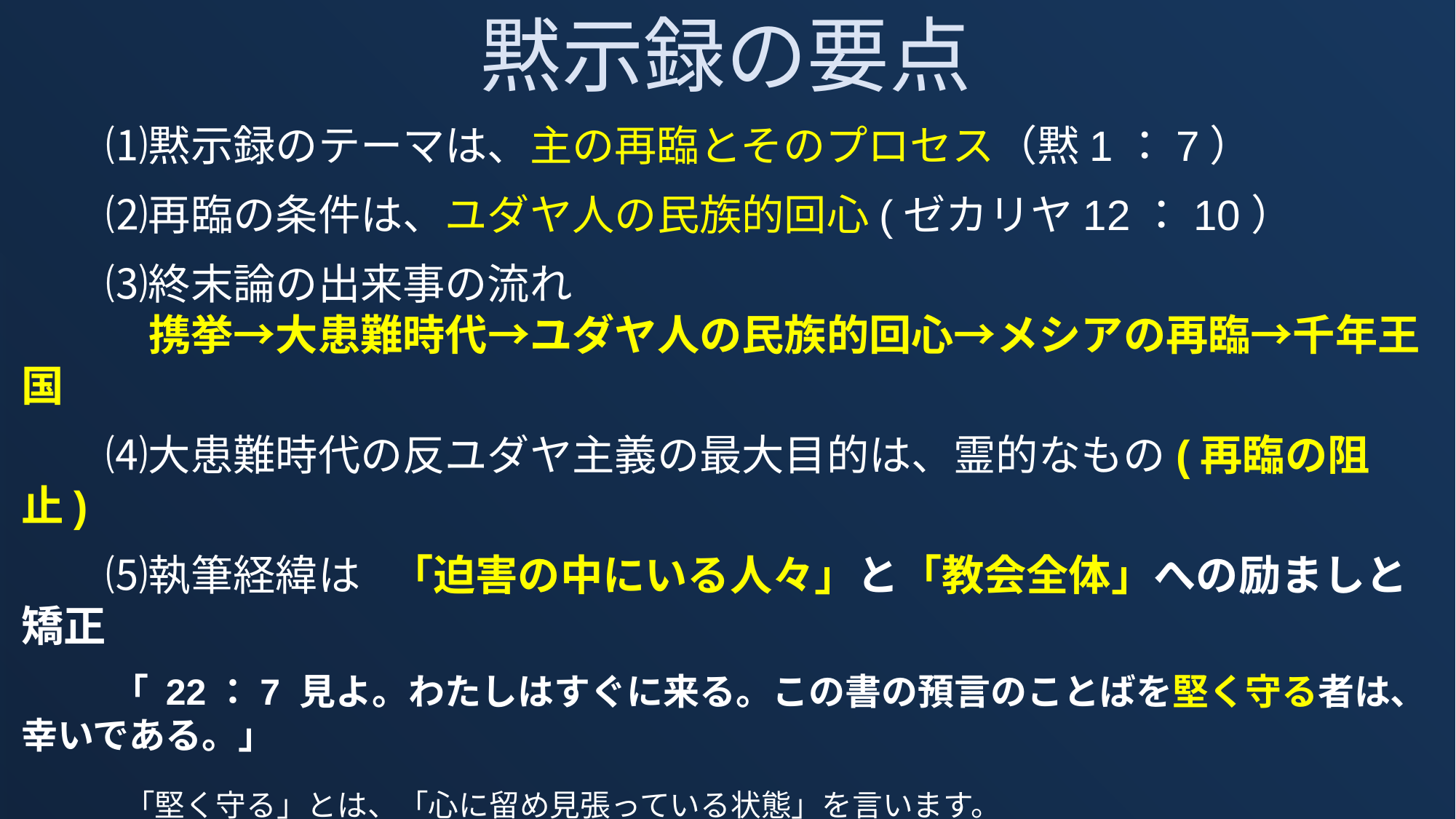

黙示録の要点

　　⑴黙示録のテーマは、主の再臨とそのプロセス（黙1：7）

　　⑵再臨の条件は、ユダヤ人の民族的回心(ゼカリヤ12：10）

　　⑶終末論の出来事の流れ
　　　携挙→大患難時代→ユダヤ人の民族的回心→メシアの再臨→千年王国

　　⑷大患難時代の反ユダヤ主義の最大目的は、霊的なもの(再臨の阻止)

　　⑸執筆経緯は　「迫害の中にいる人々」と「教会全体」への励ましと矯正

　　　「 22：7 見よ。わたしはすぐに来る。この書の預言のことばを堅く守る者は、幸いである。」

　　   「堅く守る」とは、「心に留め見張っている状態」を言います。
　　　  黙示録のテーマを理解し、主の大いなる再臨の日を待ちましょう！
　　　  そして再臨の条件であるユダヤ人の民族的回心を祈りつつ、教会としての責務を果たしましょう！